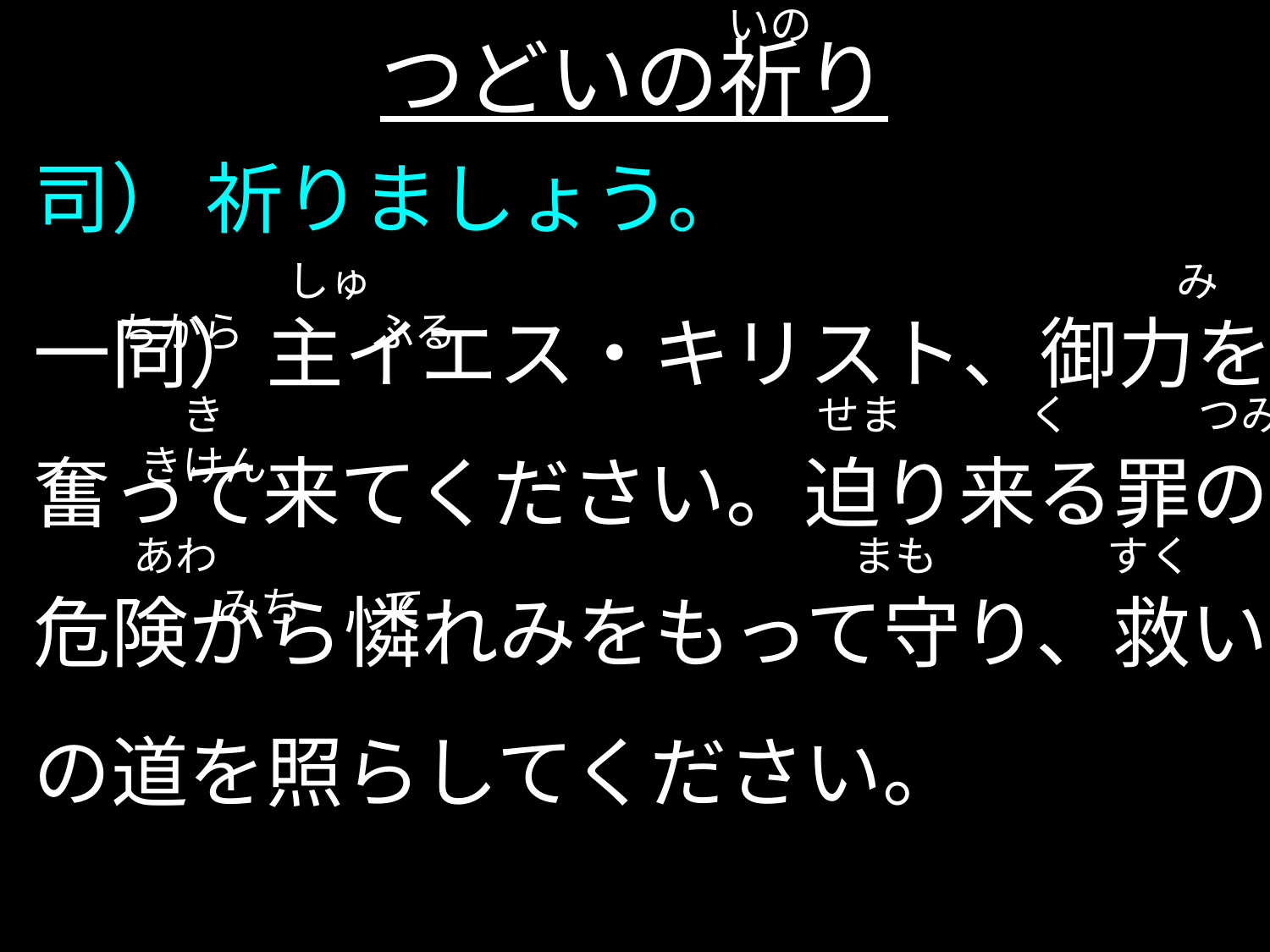

いの
つどいの祈り
司） 祈りましょう。
一同）主イエス・キリスト、御力を奮って来てください。迫り来る罪の危険から憐れみをもって守り、救いの道を照らしてください。
　　　　しゅ　　　　　　　　　　　　　　　　　　　みちから　　　ふる
　　　　き　　　　　　　　　　　　　　せま　　　く　　　つみ　　　きけん
　　　あわ　　　　　　　　　　　　　　　まも　　　　すく　　　　　　みち　    て